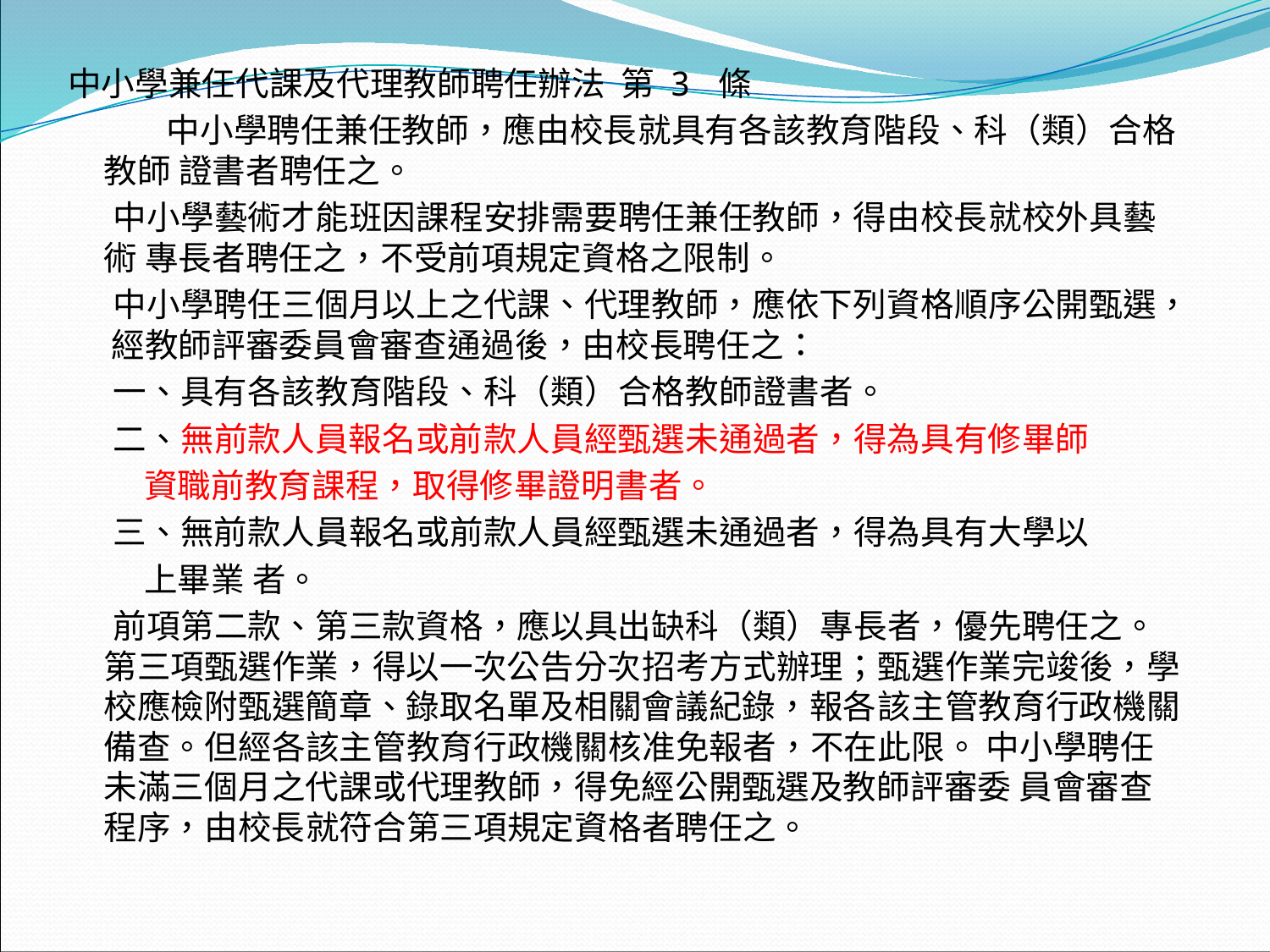

中小學兼任代課及代理教師聘任辦法  第 3 條
            中小學聘任兼任教師，應由校長就具有各該教育階段、科（類）合格教師 證書者聘任之。
     中小學藝術才能班因課程安排需要聘任兼任教師，得由校長就校外具藝術 專長者聘任之，不受前項規定資格之限制。
     中小學聘任三個月以上之代課、代理教師，應依下列資格順序公開甄選， 經教師評審委員會審查通過後，由校長聘任之：
     一、具有各該教育階段、科（類）合格教師證書者。
     二、無前款人員報名或前款人員經甄選未通過者，得為具有修畢師
         資職前教育課程，取得修畢證明書者。
     三、無前款人員報名或前款人員經甄選未通過者，得為具有大學以
         上畢業 者。
     前項第二款、第三款資格，應以具出缺科（類）專長者，優先聘任之。 第三項甄選作業，得以一次公告分次招考方式辦理；甄選作業完竣後，學 校應檢附甄選簡章、錄取名單及相關會議紀錄，報各該主管教育行政機關 備查。但經各該主管教育行政機關核准免報者，不在此限。 中小學聘任未滿三個月之代課或代理教師，得免經公開甄選及教師評審委 員會審查程序，由校長就符合第三項規定資格者聘任之。